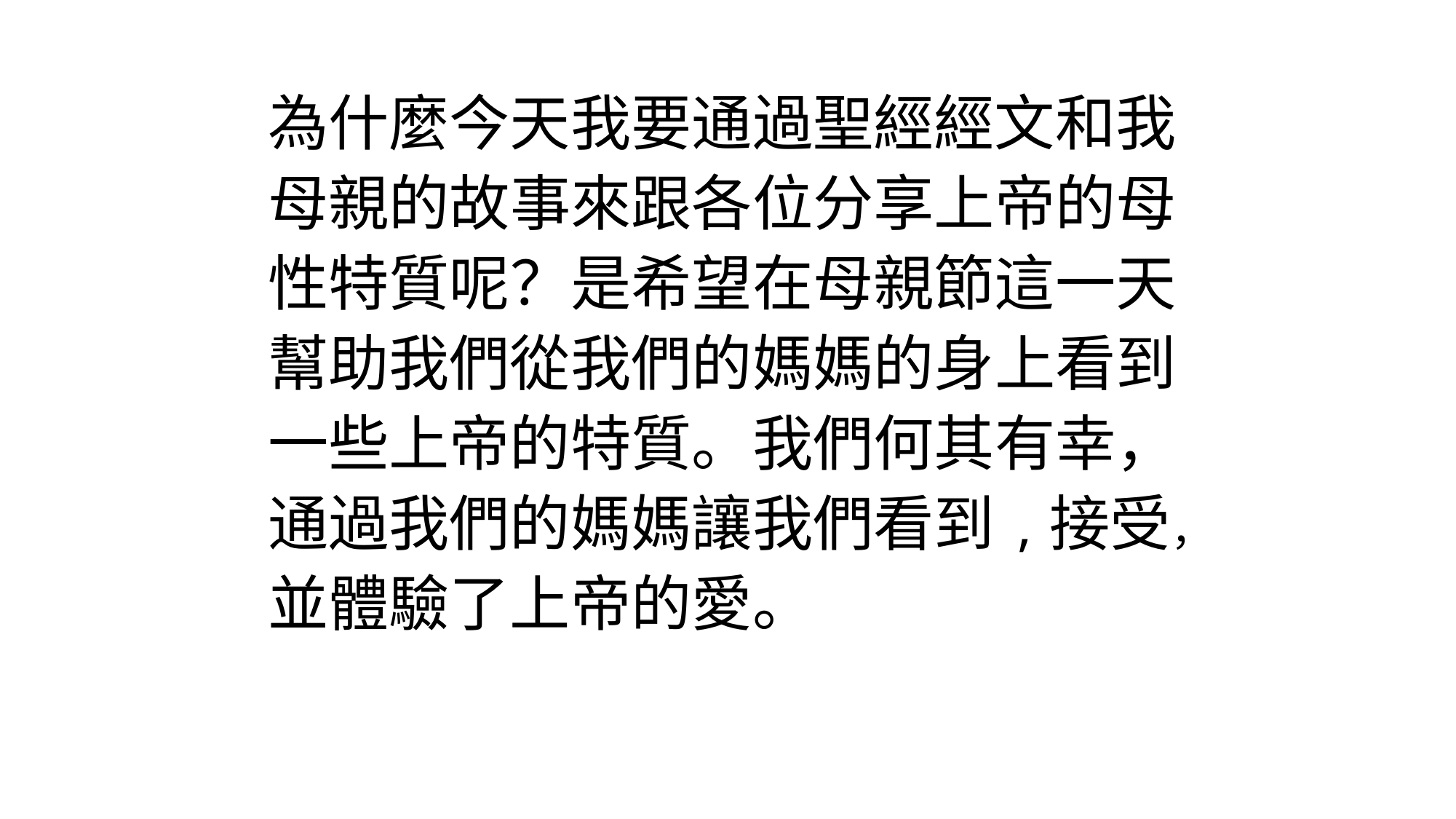

為什麼今天我要通過聖經經文和我母親的故事來跟各位分享上帝的母性特質呢？是希望在母親節這一天幫助我們從我們的媽媽的身上看到一些上帝的特質。我們何其有幸，通過我們的媽媽讓我們看到,接受，並體驗了上帝的愛。